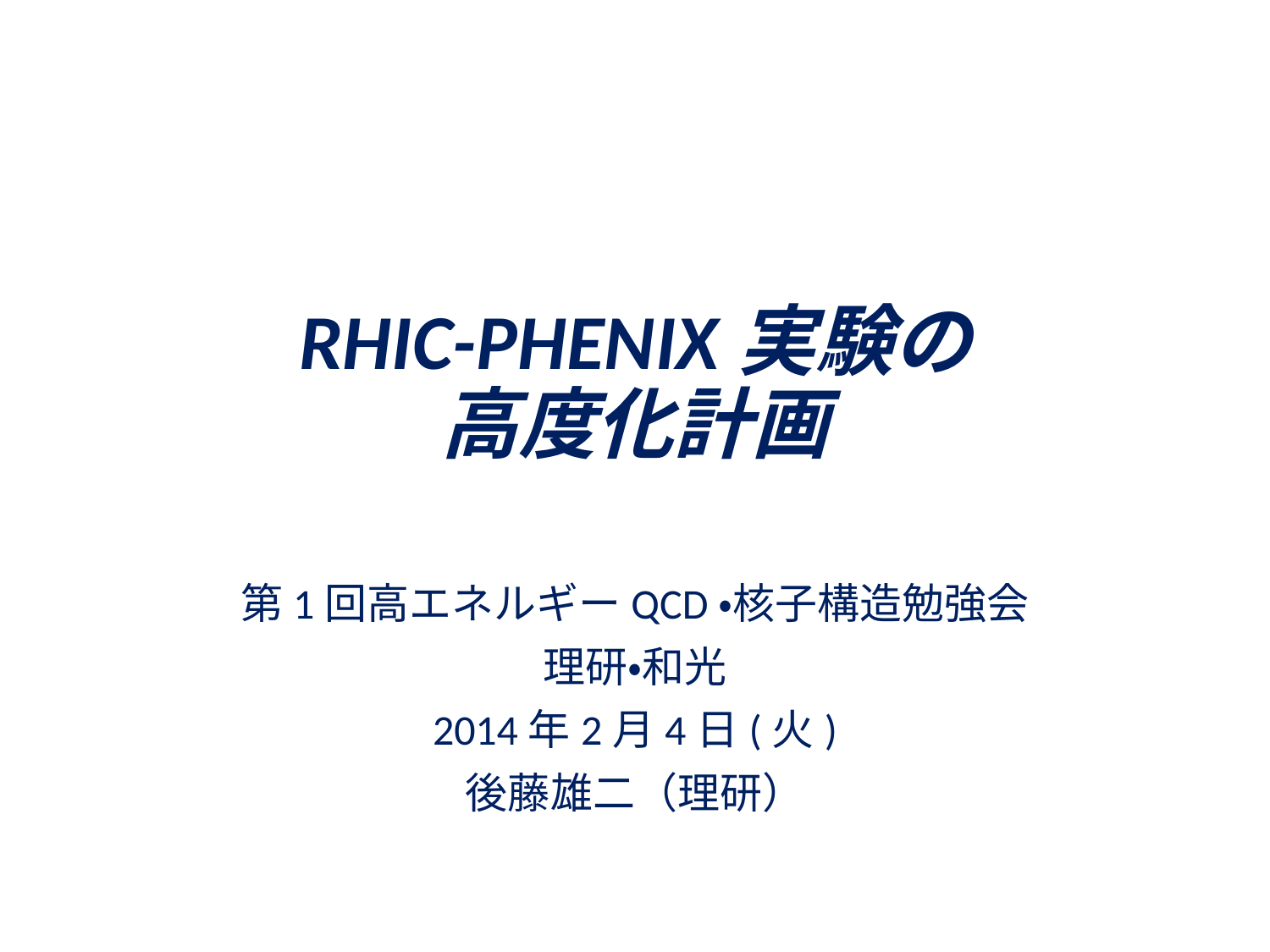

# RHIC-PHENIX実験の 高度化計画
第1回高エネルギーQCD・核子構造勉強会
理研・和光
2014年2月4日(火)
後藤雄二（理研）